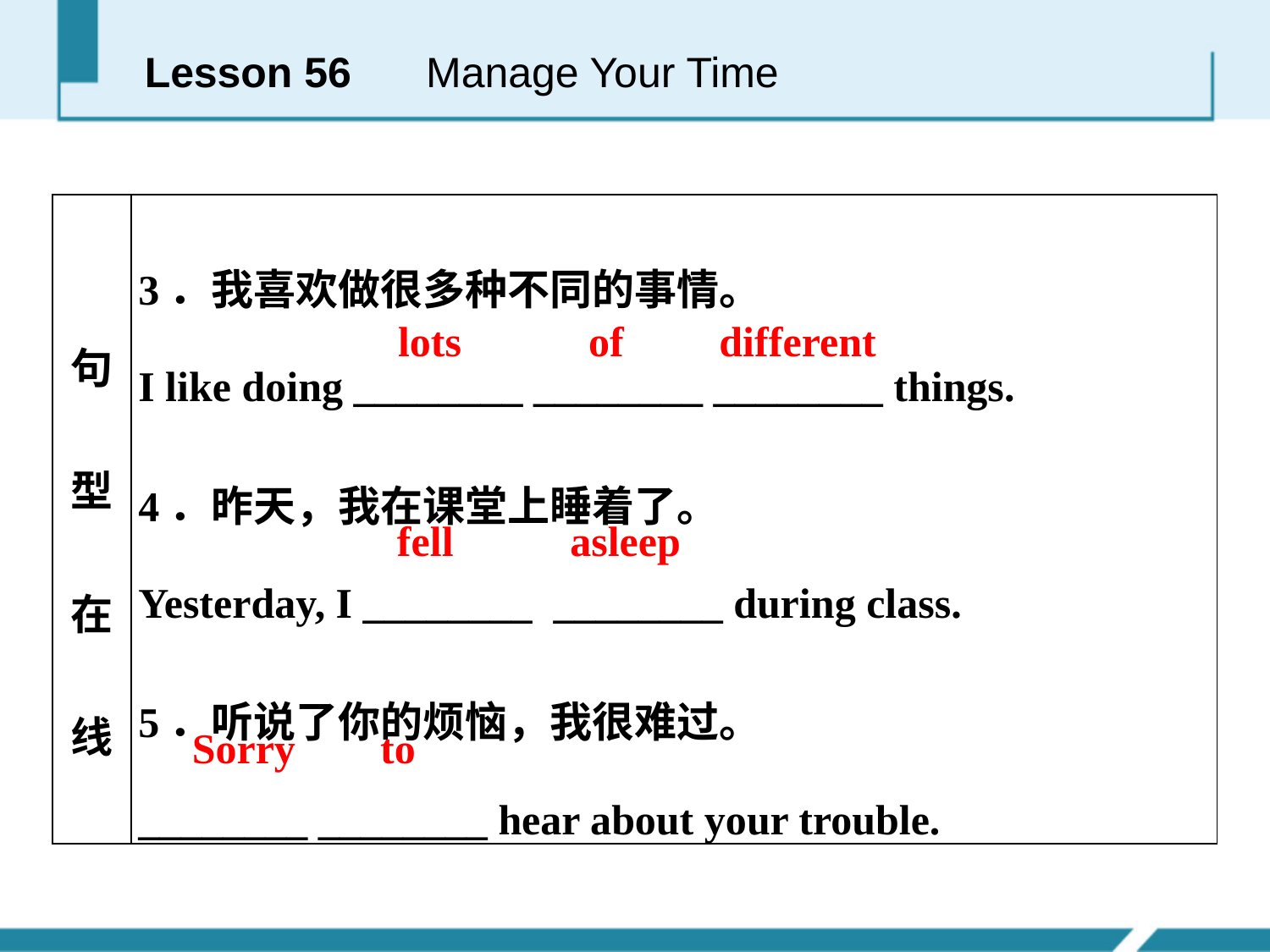

Lesson 56 　Manage Your Time
| 句型在线 | 3．我喜欢做很多种不同的事情。 I like doing \_\_\_\_\_\_\_\_ \_\_\_\_\_\_\_\_ \_\_\_\_\_\_\_\_ things. 4．昨天，我在课堂上睡着了。 Yesterday, I \_\_\_\_\_\_\_\_ \_\_\_\_\_\_\_\_ during class. 5．听说了你的烦恼，我很难过。 \_\_\_\_\_\_\_\_ \_\_\_\_\_\_\_\_ hear about your trouble. |
| --- | --- |
lots            of         different
fell           asleep
Sorry        to